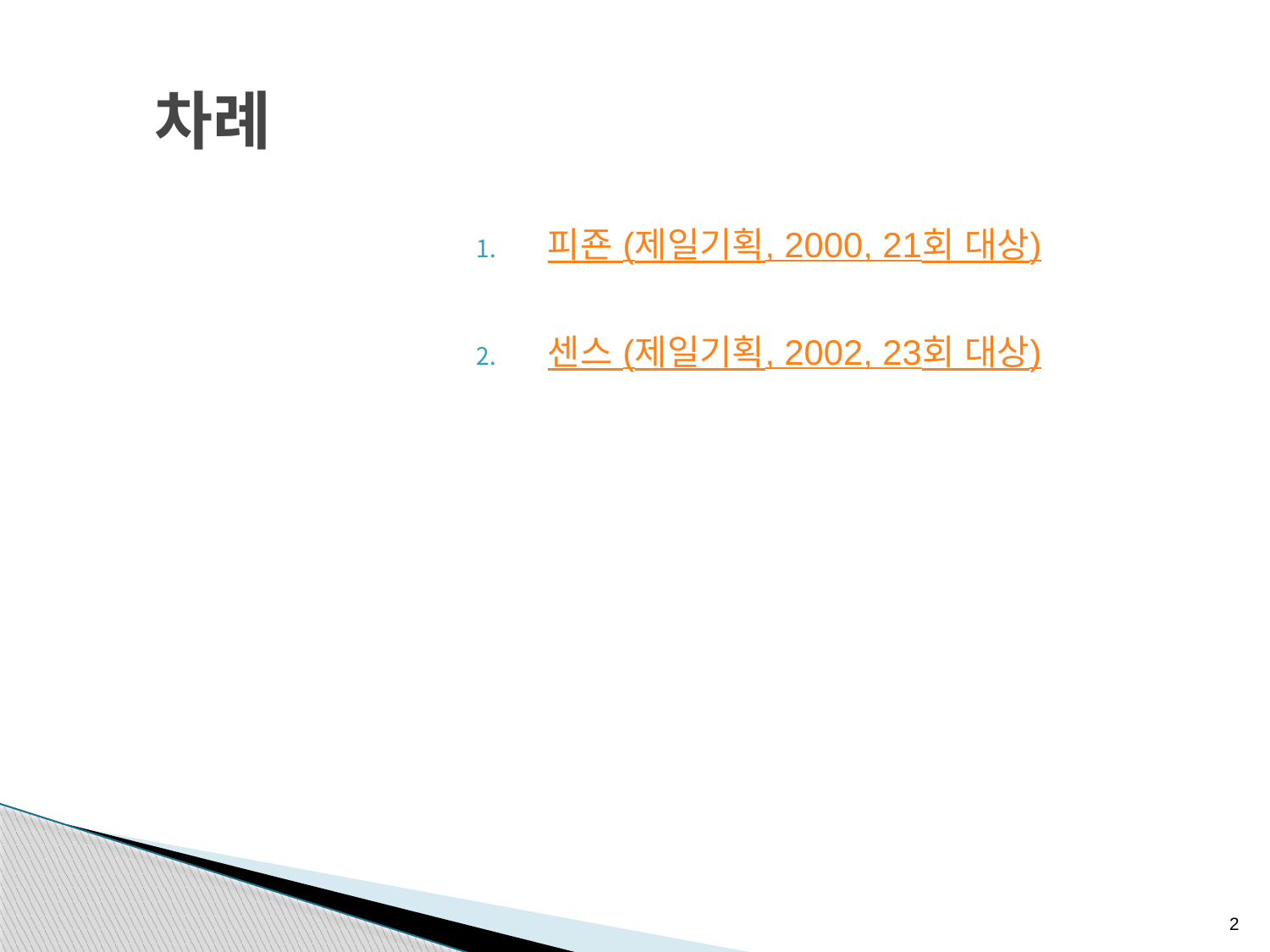

# 차례
피죤 (제일기획, 2000, 21회 대상)

센스 (제일기획, 2002, 23회 대상)
2